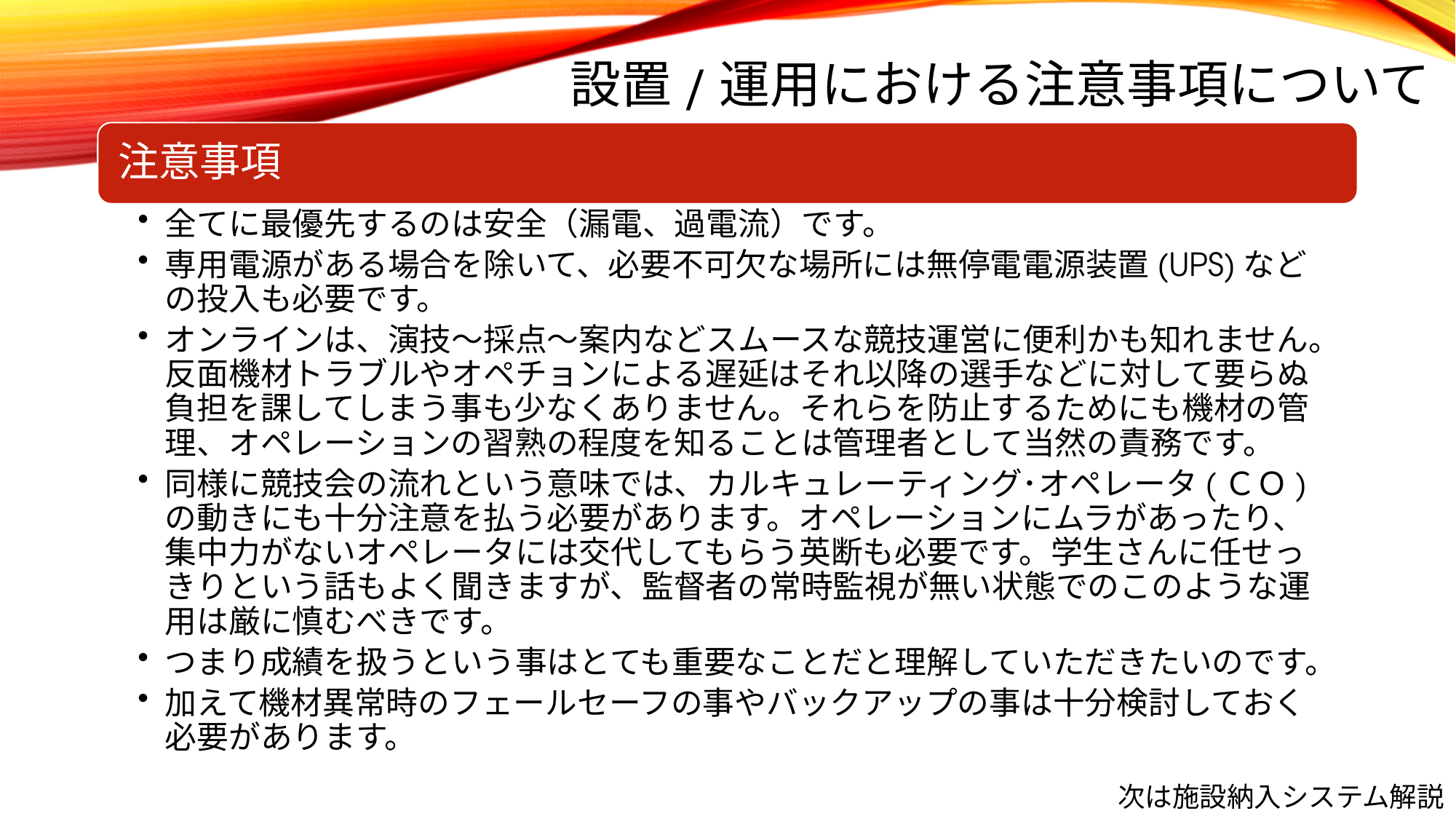

# 設置/運用における注意事項について
注意事項
全てに最優先するのは安全（漏電、過電流）です。
専用電源がある場合を除いて、必要不可欠な場所には無停電電源装置(UPS)などの投入も必要です。
オンラインは、演技～採点～案内などスムースな競技運営に便利かも知れません。反面機材トラブルやオペチョンによる遅延はそれ以降の選手などに対して要らぬ負担を課してしまう事も少なくありません。それらを防止するためにも機材の管理、オペレーションの習熟の程度を知ることは管理者として当然の責務です。
同様に競技会の流れという意味では、カルキュレーティング･オペレータ(ＣＯ)の動きにも十分注意を払う必要があります。オペレーションにムラがあったり、集中力がないオペレータには交代してもらう英断も必要です。学生さんに任せっきりという話もよく聞きますが、監督者の常時監視が無い状態でのこのような運用は厳に慎むべきです。
つまり成績を扱うという事はとても重要なことだと理解していただきたいのです。
加えて機材異常時のフェールセーフの事やバックアップの事は十分検討しておく必要があります。
次は施設納入システム解説